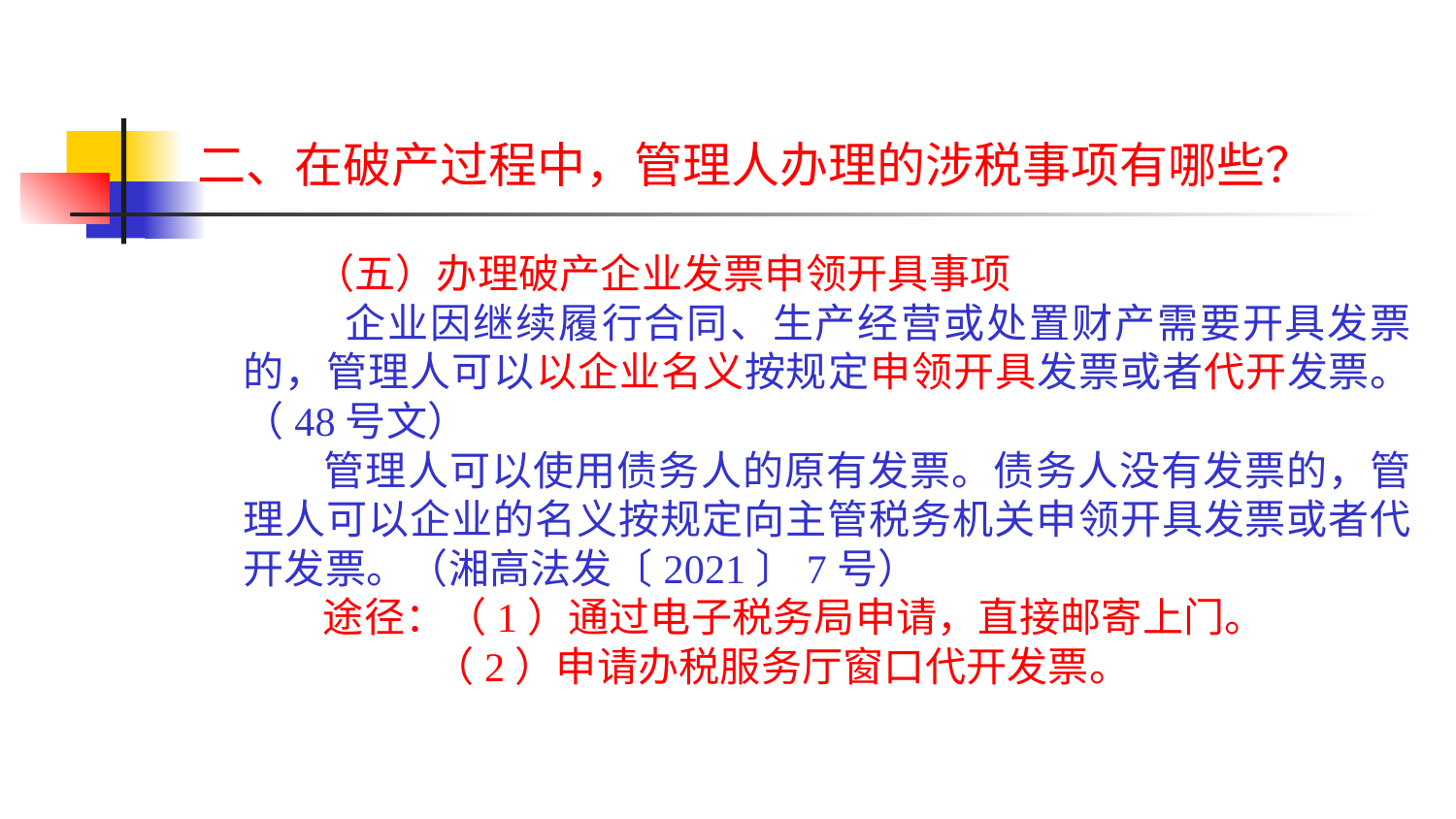

# 二、在破产过程中，管理人办理的涉税事项有哪些？
           （五）办理破产企业发票申领开具事项
            企业因继续履行合同、生产经营或处置财产需要开具发票的，管理人可以以企业名义按规定申领开具发票或者代开发票。（48号文）
           管理人可以使用债务人的原有发票。债务人没有发票的，管理人可以企业的名义按规定向主管税务机关申领开具发票或者代开发票。（湘高法发〔2021〕7号）
            途径：（1）通过电子税务局申请，直接邮寄上门。
                        （2）申请办税服务厅窗口代开发票。